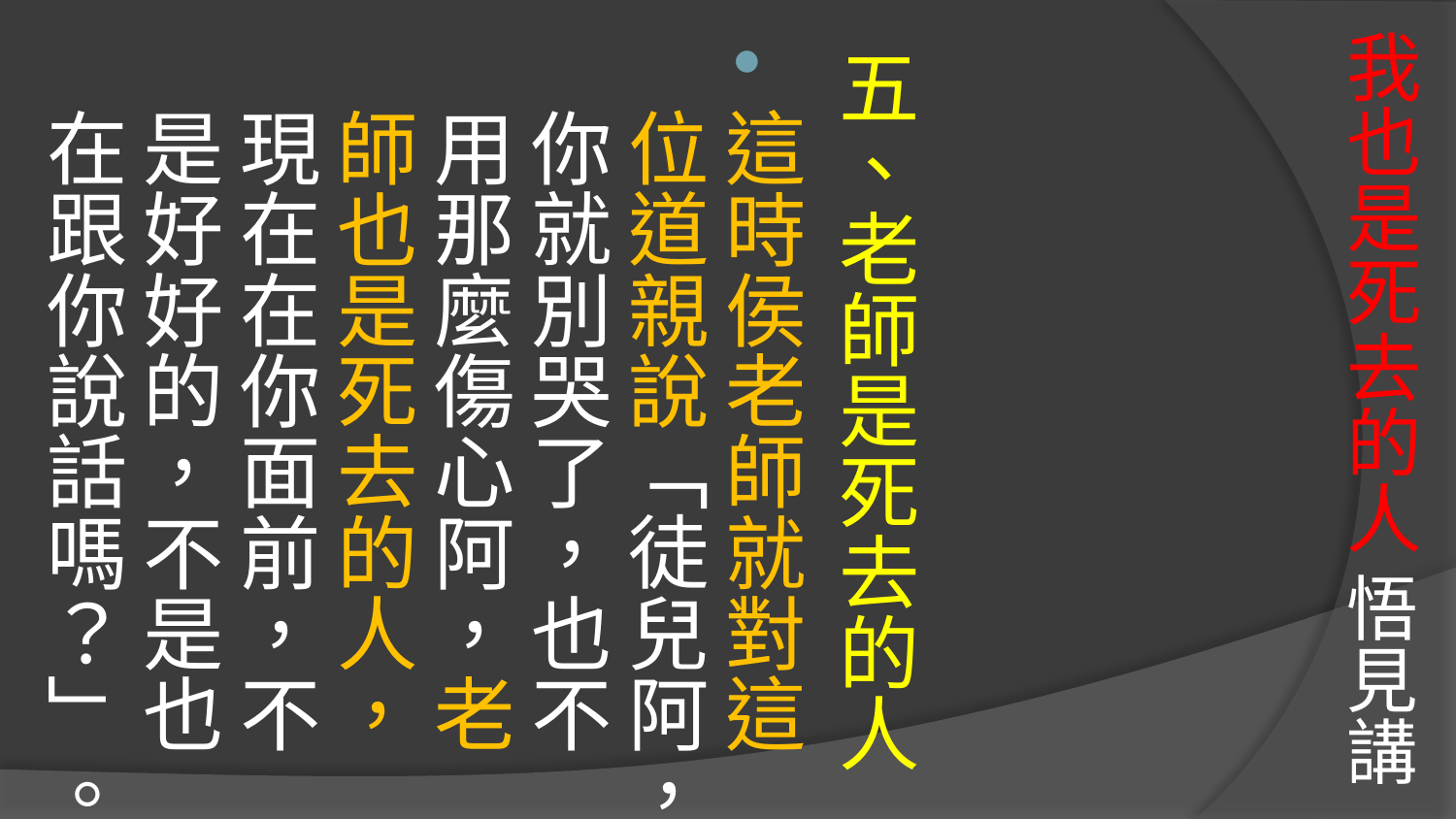

# 我也是死去的人 悟見講
五、老師是死去的人
這時侯老師就對這位道親說「徒兒阿，你就別哭了，也不用那麼傷心阿，老師也是死去的人，現在在你面前，不是好好的，不是也在跟你說話嗎？」。